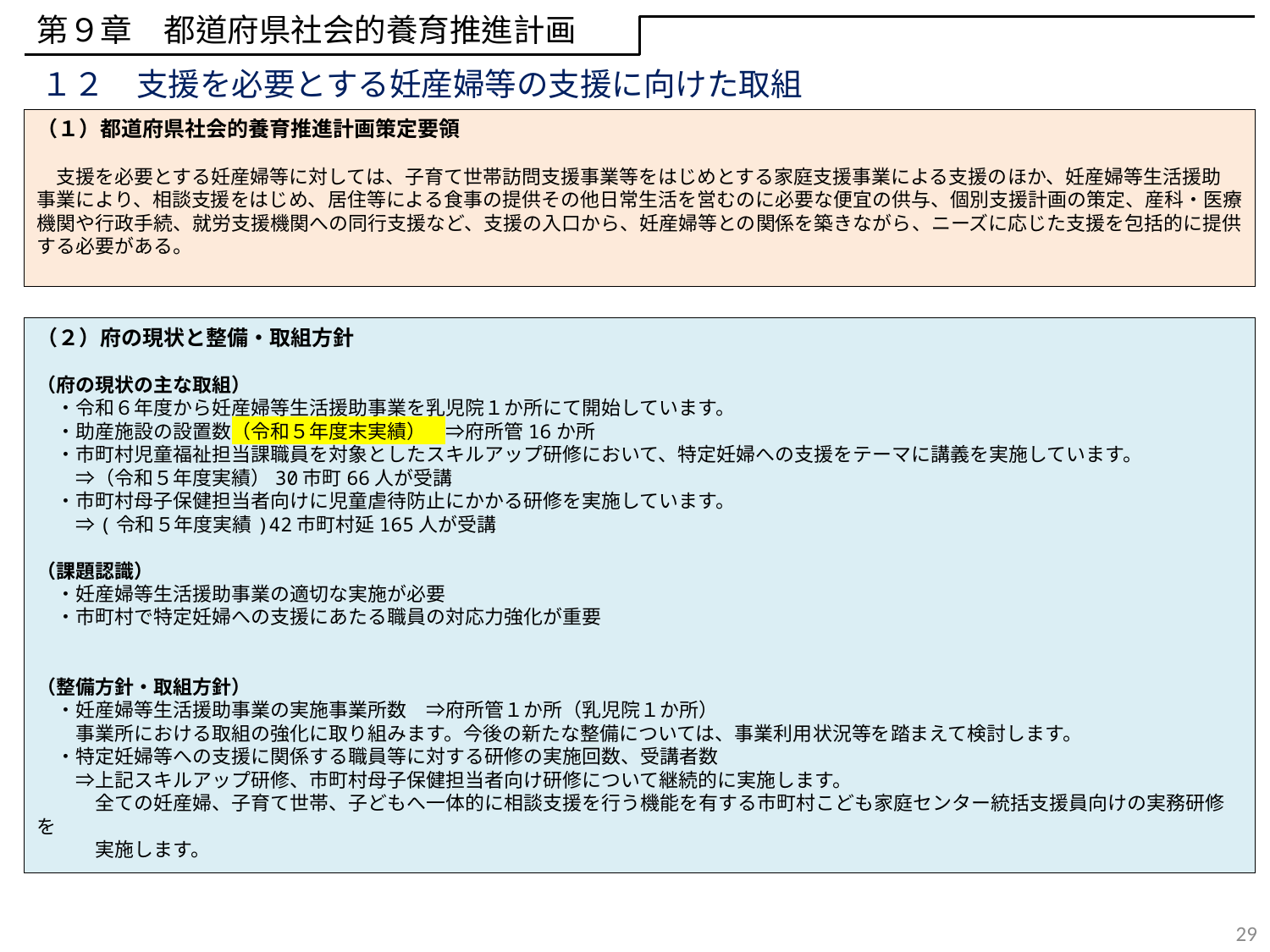

第９章　都道府県社会的養育推進計画
１２　支援を必要とする妊産婦等の支援に向けた取組
（１）都道府県社会的養育推進計画策定要領

　支援を必要とする妊産婦等に対しては、子育て世帯訪問支援事業等をはじめとする家庭支援事業による支援のほか、妊産婦等生活援助
事業により、相談支援をはじめ、居住等による食事の提供その他日常生活を営むのに必要な便宜の供与、個別支援計画の策定、産科・医療機関や行政手続、就労支援機関への同行支援など、支援の入口から、妊産婦等との関係を築きながら、ニーズに応じた支援を包括的に提供する必要がある。

（２）府の現状と整備・取組方針

（府の現状の主な取組）
　・令和６年度から妊産婦等生活援助事業を乳児院１か所にて開始しています。
　・助産施設の設置数（令和５年度末実績）　⇒府所管16か所
　・市町村児童福祉担当課職員を対象としたスキルアップ研修において、特定妊婦への支援をテーマに講義を実施しています。
　　⇒（令和５年度実績）30市町66人が受講
　・市町村母子保健担当者向けに児童虐待防止にかかる研修を実施しています。
　　⇒(令和５年度実績)42市町村延165人が受講

（課題認識）
　・妊産婦等生活援助事業の適切な実施が必要
　・市町村で特定妊婦への支援にあたる職員の対応力強化が重要

（整備方針・取組方針）
　・妊産婦等生活援助事業の実施事業所数　⇒府所管１か所（乳児院１か所）
　　事業所における取組の強化に取り組みます。今後の新たな整備については、事業利用状況等を踏まえて検討します。
　・特定妊婦等への支援に関係する職員等に対する研修の実施回数、受講者数
　　⇒上記スキルアップ研修、市町村母子保健担当者向け研修について継続的に実施します。
　　　全ての妊産婦、子育て世帯、子どもへ一体的に相談支援を行う機能を有する市町村こども家庭センター統括支援員向けの実務研修を
　　　実施します。

29